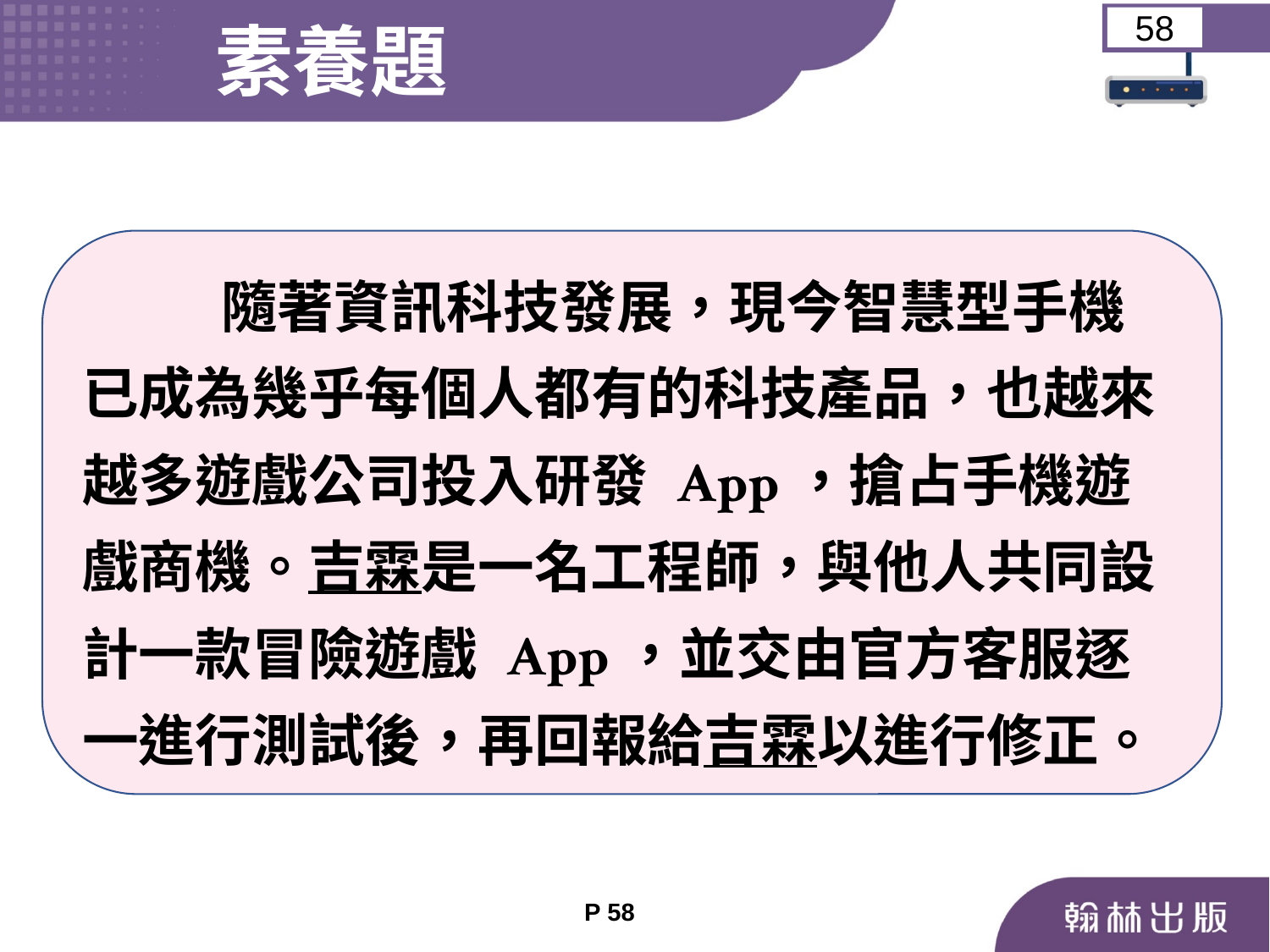

素養題

58
        隨著資訊科技發展，現今智慧型手機已成為幾乎每個人都有的科技產品，也越來越多遊戲公司投入研發 App，搶占手機遊戲商機。吉霖是一名工程師，與他人共同設計一款冒險遊戲 App，並交由官方客服逐一進行測試後，再回報給吉霖以進行修正。
P 58